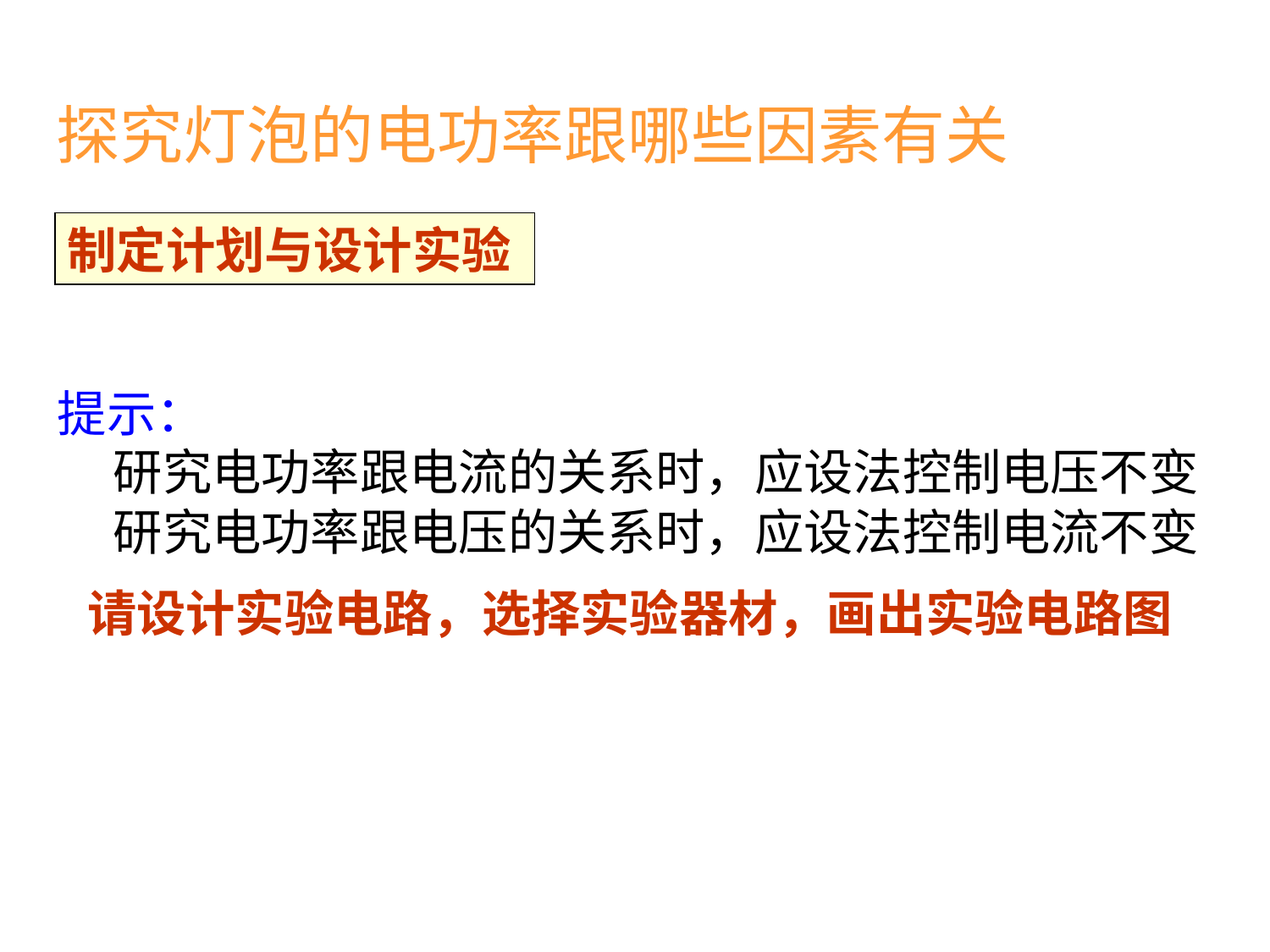

探究灯泡的电功率跟哪些因素有关
制定计划与设计实验
提示：
    研究电功率跟电流的关系时，应设法控制电压不变
    研究电功率跟电压的关系时，应设法控制电流不变
请设计实验电路，选择实验器材，画出实验电路图